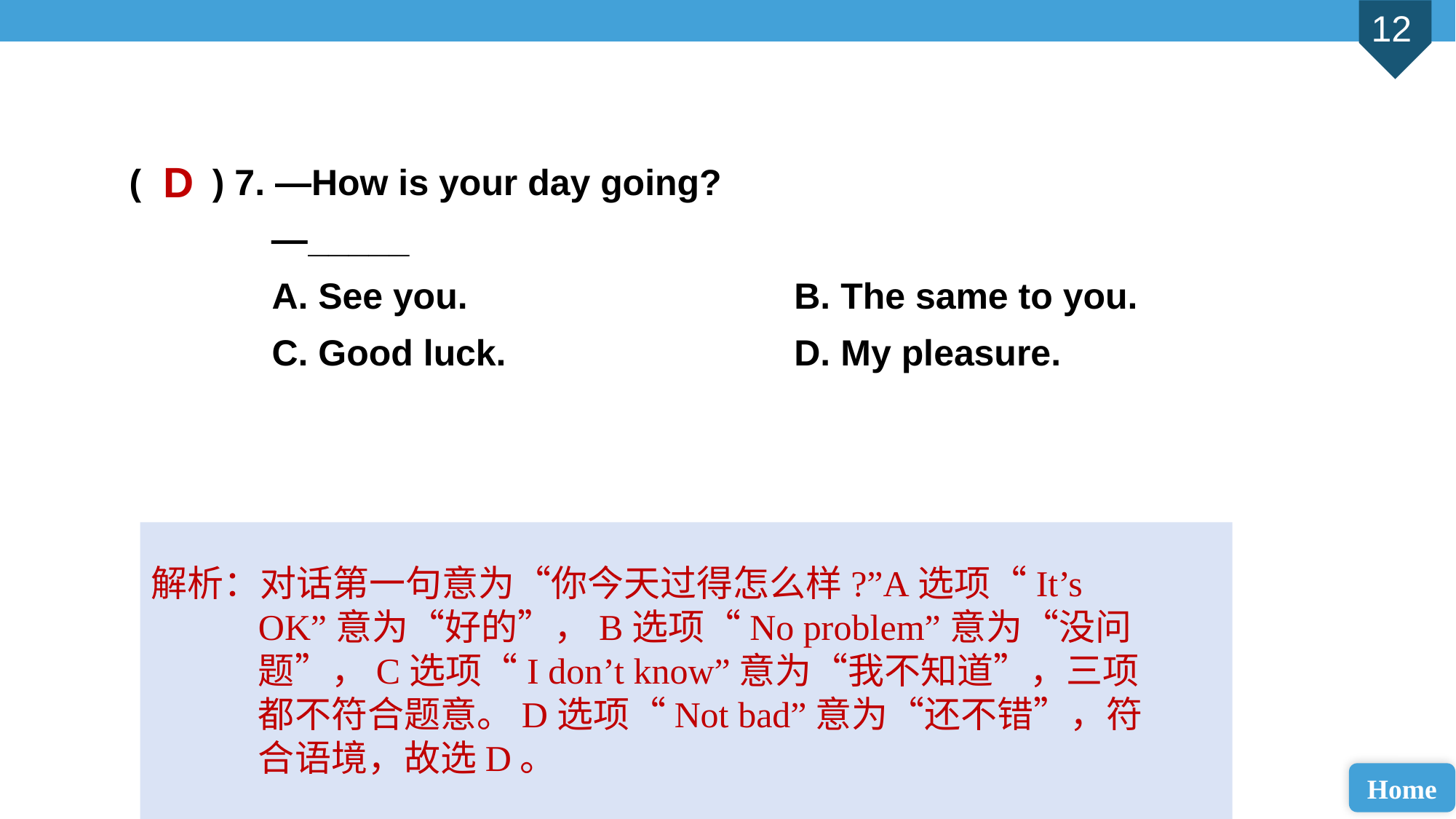

(       ) 7. —How is your day going?
              —_____
              A. See you.			 B. The same to you.
              C. Good luck.			 D. My pleasure.
D

解析：对话第一句意为“你今天过得怎么样?”A选项“It’s OK”意为“好的”，B选项“No problem”意为“没问题”，C选项“I don’t know”意为“我不知道”，三项都不符合题意。D选项“Not bad”意为“还不错”，符合语境，故选D。